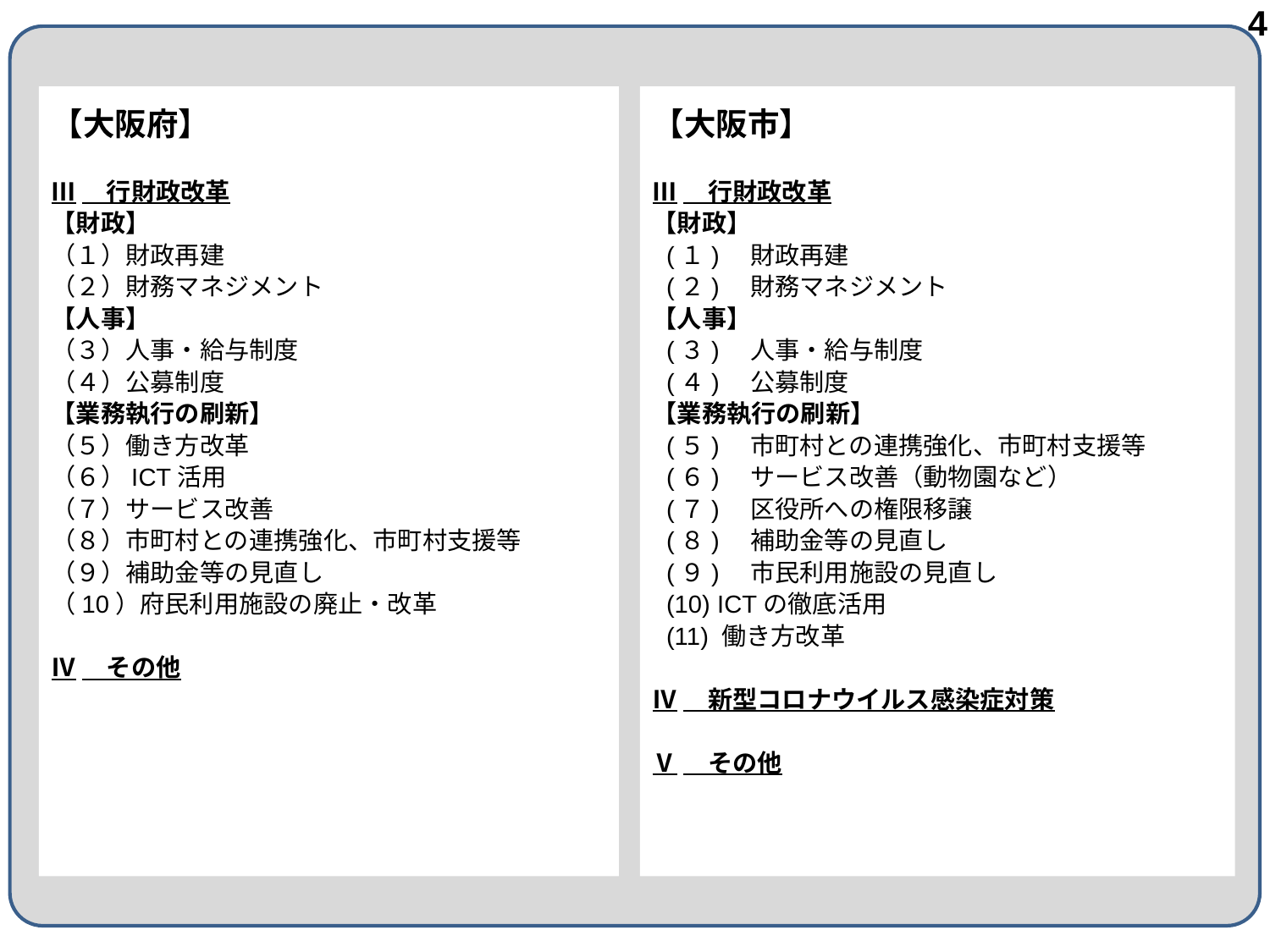

4

【大阪府】

Ⅲ　行財政改革
【財政】
（１）財政再建
（２）財務マネジメント
【人事】
（３）人事・給与制度
（４）公募制度
【業務執行の刷新】
（５）働き方改革
（６）ICT活用
（７）サービス改善
（８）市町村との連携強化、市町村支援等
（９）補助金等の見直し
（10）府民利用施設の廃止・改革

Ⅳ　その他

【大阪市】

Ⅲ　行財政改革
【財政】
  (１)　財政再建
  (２)　財務マネジメント
【人事】
  (３)　人事・給与制度
  (４)　公募制度
【業務執行の刷新】
  (５)　市町村との連携強化、市町村支援等
  (６)　サービス改善（動物園など）
  (７)　区役所への権限移譲
  (８)　補助金等の見直し
  (９)　市民利用施設の見直し
  (10) ICTの徹底活用
  (11) 働き方改革

Ⅳ　新型コロナウイルス感染症対策

Ⅴ　その他